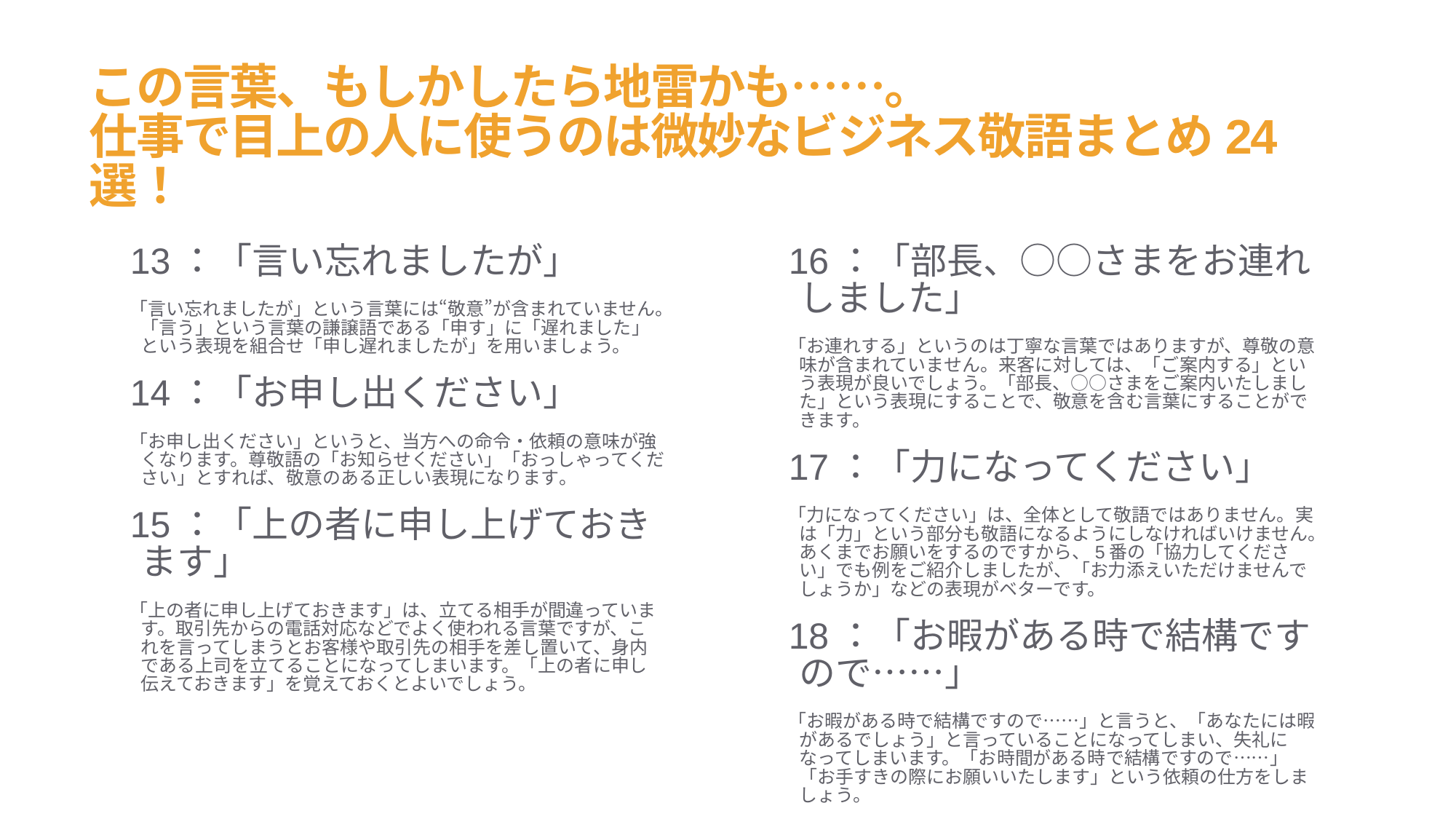

# この言葉、もしかしたら地雷かも……。 仕事で目上の人に使うのは微妙なビジネス敬語まとめ24選！

13：「言い忘れましたが」
「言い忘れましたが」という言葉には“敬意”が含まれていません。「言う」という言葉の謙譲語である「申す」に「遅れました」という表現を組合せ「申し遅れましたが」を用いましょう。
14：「お申し出ください」
「お申し出ください」というと、当方への命令・依頼の意味が強くなります。尊敬語の「お知らせください」「おっしゃってください」とすれば、敬意のある正しい表現になります。
15：「上の者に申し上げておきます」
「上の者に申し上げておきます」は、立てる相手が間違っています。取引先からの電話対応などでよく使われる言葉ですが、これを言ってしまうとお客様や取引先の相手を差し置いて、身内である上司を立てることになってしまいます。「上の者に申し伝えておきます」を覚えておくとよいでしょう。
16：「部長、○○さまをお連れしました」
「お連れする」というのは丁寧な言葉ではありますが、尊敬の意味が含まれていません。来客に対しては、「ご案内する」という表現が良いでしょう。「部長、○○さまをご案内いたしました」という表現にすることで、敬意を含む言葉にすることができます。
17：「力になってください」
「力になってください」は、全体として敬語ではありません。実は「力」という部分も敬語になるようにしなければいけません。あくまでお願いをするのですから、5番の「協力してください」でも例をご紹介しましたが、「お力添えいただけませんでしょうか」などの表現がベターです。
18：「お暇がある時で結構ですので……」
「お暇がある時で結構ですので……」と言うと、「あなたには暇があるでしょう」と言っていることになってしまい、失礼になってしまいます。「お時間がある時で結構ですので……」「お手すきの際にお願いいたします」という依頼の仕方をしましょう。